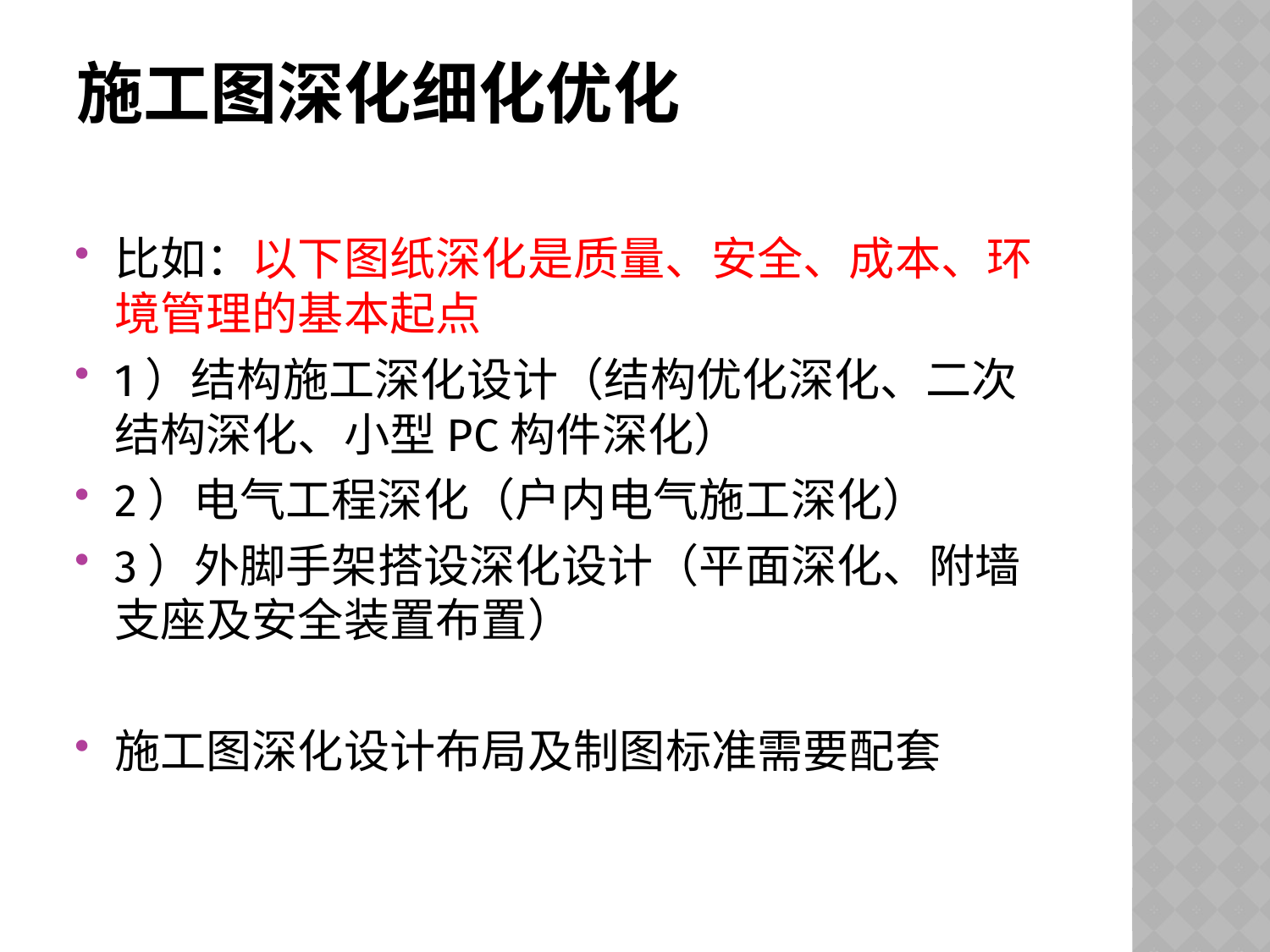

# 施工图深化细化优化
比如：以下图纸深化是质量、安全、成本、环境管理的基本起点
1）结构施工深化设计（结构优化深化、二次结构深化、小型PC构件深化）
2）电气工程深化（户内电气施工深化）
3）外脚手架搭设深化设计（平面深化、附墙支座及安全装置布置）

施工图深化设计布局及制图标准需要配套